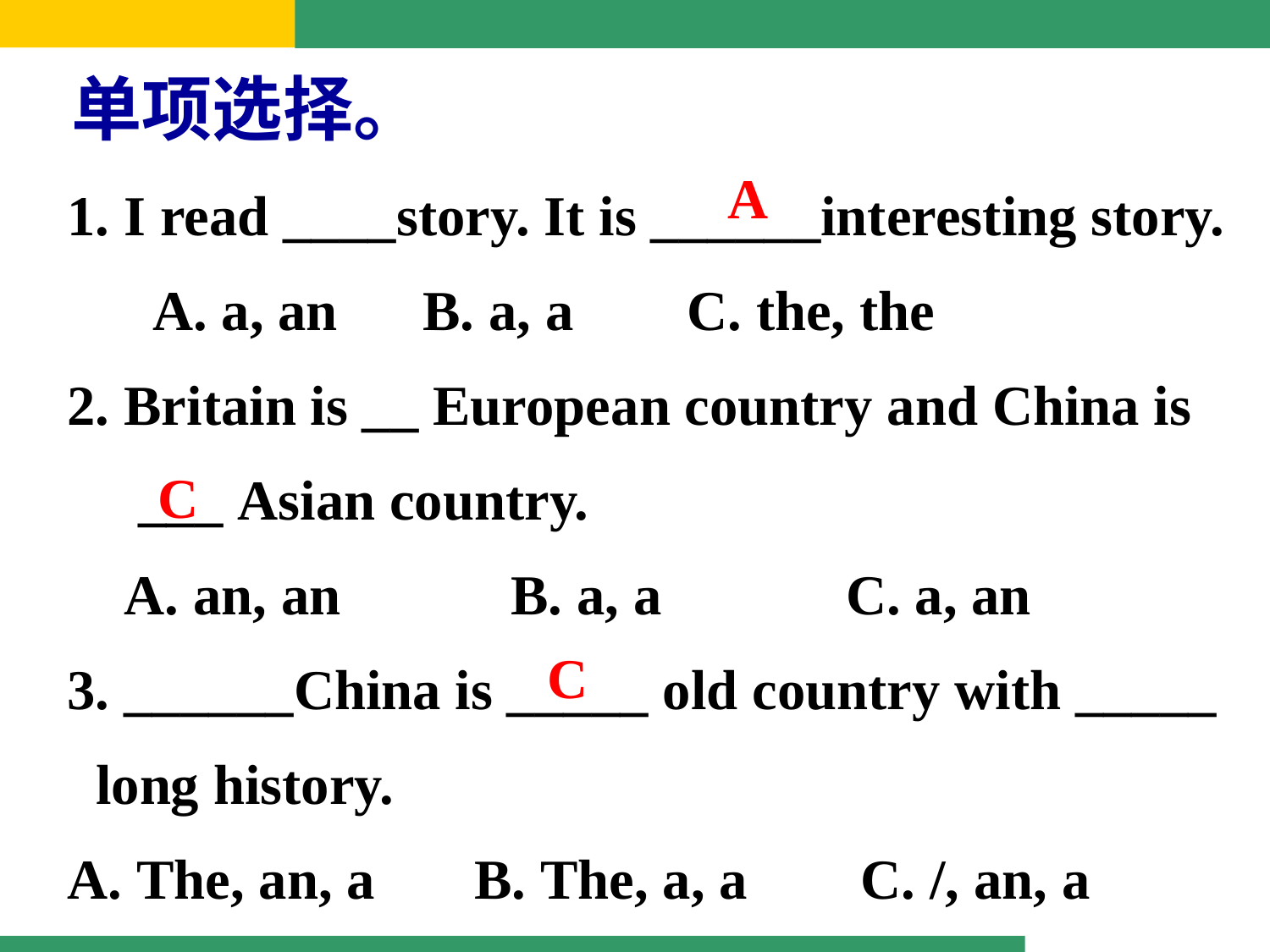

单项选择。
1. I read ____story. It is ______interesting story.
      A. a, an      B. a, a        C. the, the
2. Britain is __ European country and China is
     ___ Asian country.
    A. an, an            B. a, a             C. a, an
3. ______China is _____ old country with _____
  long history.
A. The, an, a       B. The, a, a        C. /, an, a

A
C
C